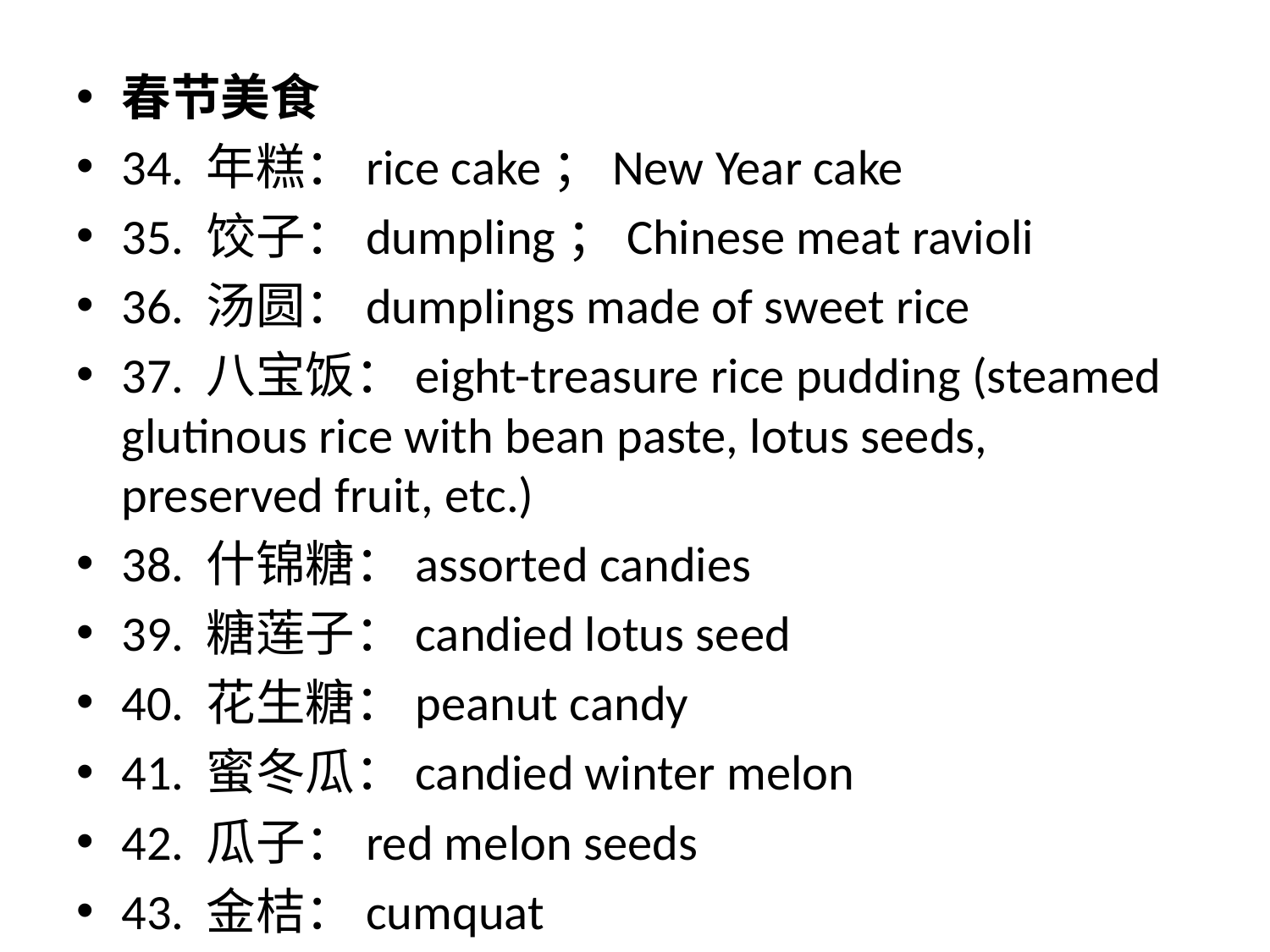

春节美食
34. 年糕：rice cake；New Year cake
35. 饺子：dumpling；Chinese meat ravioli
36. 汤圆：dumplings made of sweet rice
37. 八宝饭：eight-treasure rice pudding (steamed glutinous rice with bean paste, lotus seeds, preserved fruit, etc.)
38. 什锦糖：assorted candies
39. 糖莲子：candied lotus seed
40. 花生糖：peanut candy
41. 蜜冬瓜：candied winter melon
42. 瓜子：red melon seeds
43. 金桔：cumquat